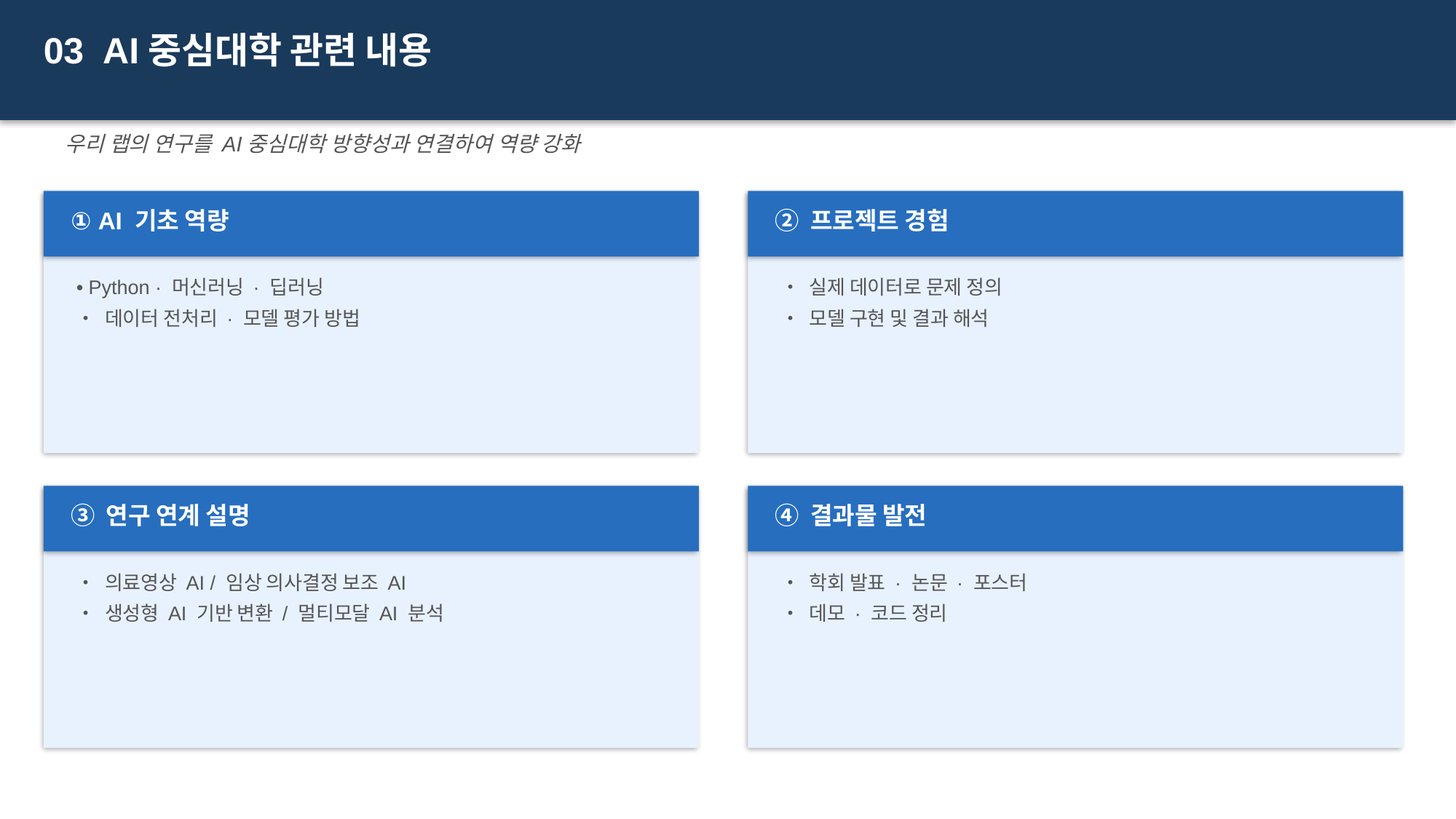

03  AI중심대학 관련 내용
우리 랩의 연구를 AI중심대학 방향성과 연결하여 역량 강화

① AI 기초 역량
② 프로젝트 경험
• Python · 머신러닝 · 딥러닝
• 데이터 전처리 · 모델 평가 방법
• 실제 데이터로 문제 정의
• 모델 구현 및 결과 해석

③ 연구 연계 설명
④ 결과물 발전
• 의료영상 AI / 임상 의사결정 보조 AI
• 생성형 AI 기반 변환 / 멀티모달 AI 분석
• 학회 발표 · 논문 · 포스터
• 데모 · 코드 정리